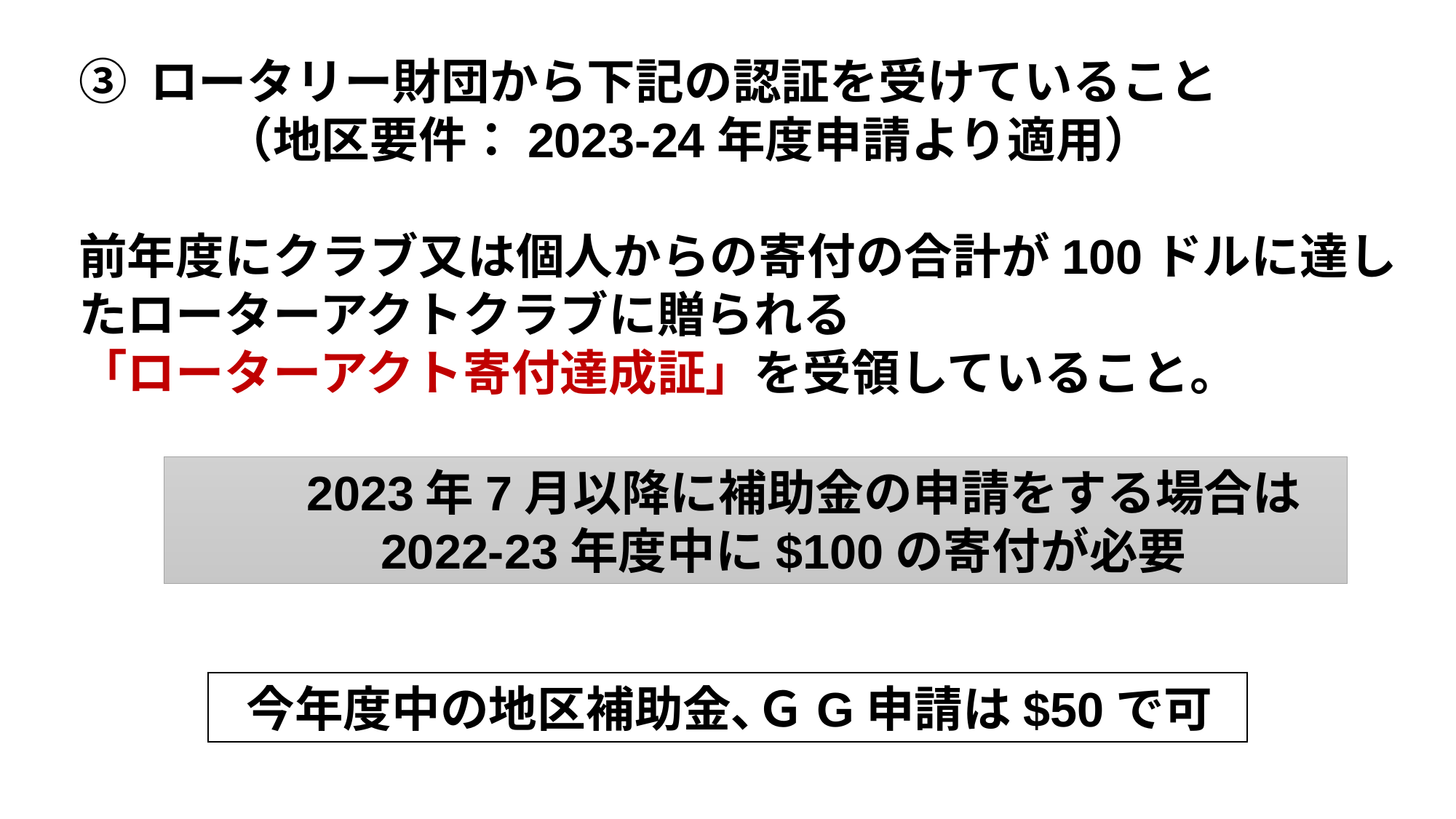

③ ロータリー財団から下記の認証を受けていること
　　　（地区要件：2023-24年度申請より適用）

前年度にクラブ又は個人からの寄付の合計が100ドルに達したローターアクトクラブに贈られる
「ローターアクト寄付達成証」を受領していること。
 　　2023年7月以降に補助金の申請をする場合は
　　　　2022-23年度中に$100の寄付が必要
　今年度中の地区補助金､ＧG申請は$50で可